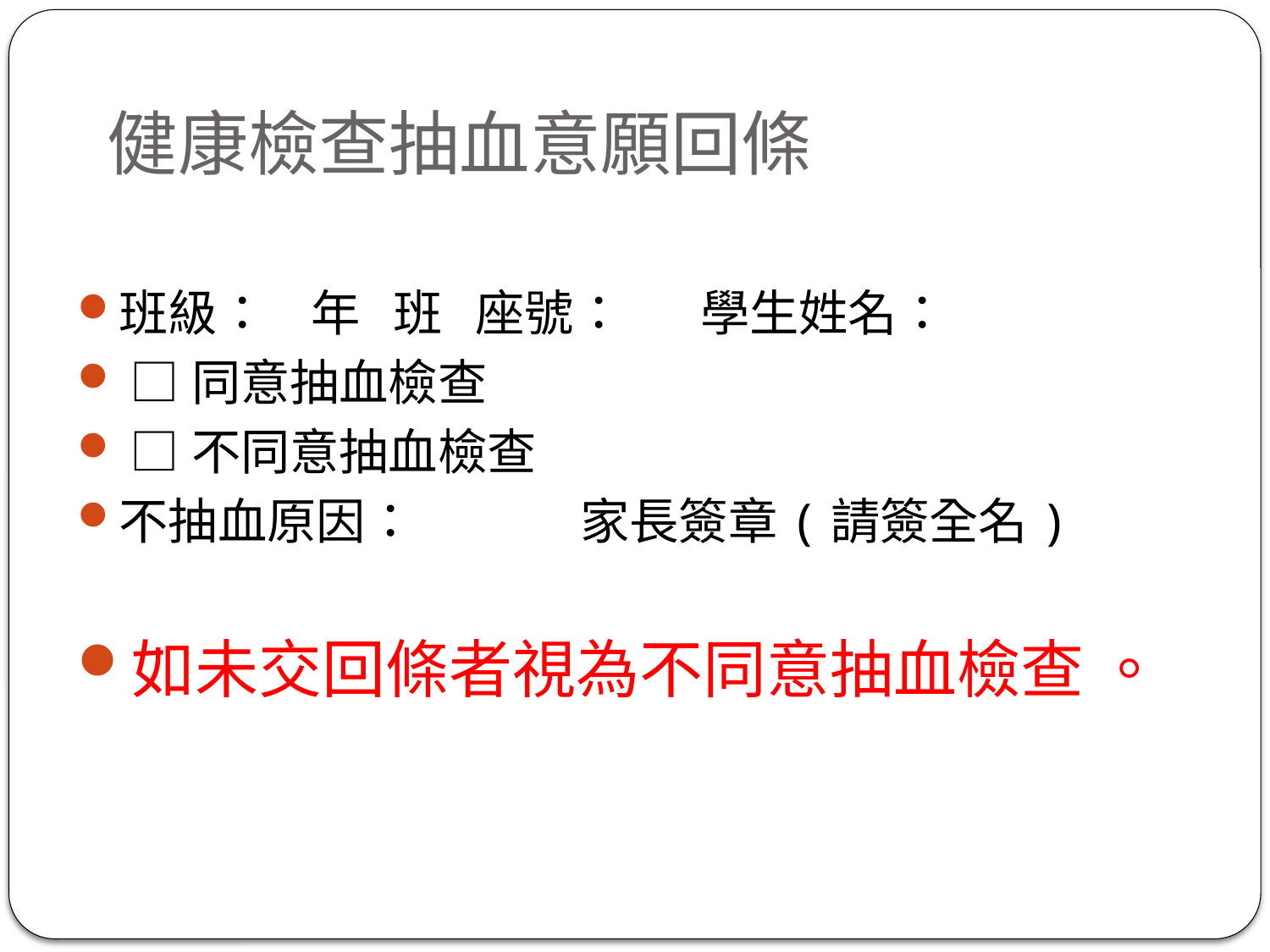

# 健康檢查抽血意願回條
班級：    年   班   座號：       學生姓名：
 □同意抽血檢查
 □不同意抽血檢查
不抽血原因：               家長簽章(請簽全名)

如未交回條者視為不同意抽血檢查 。